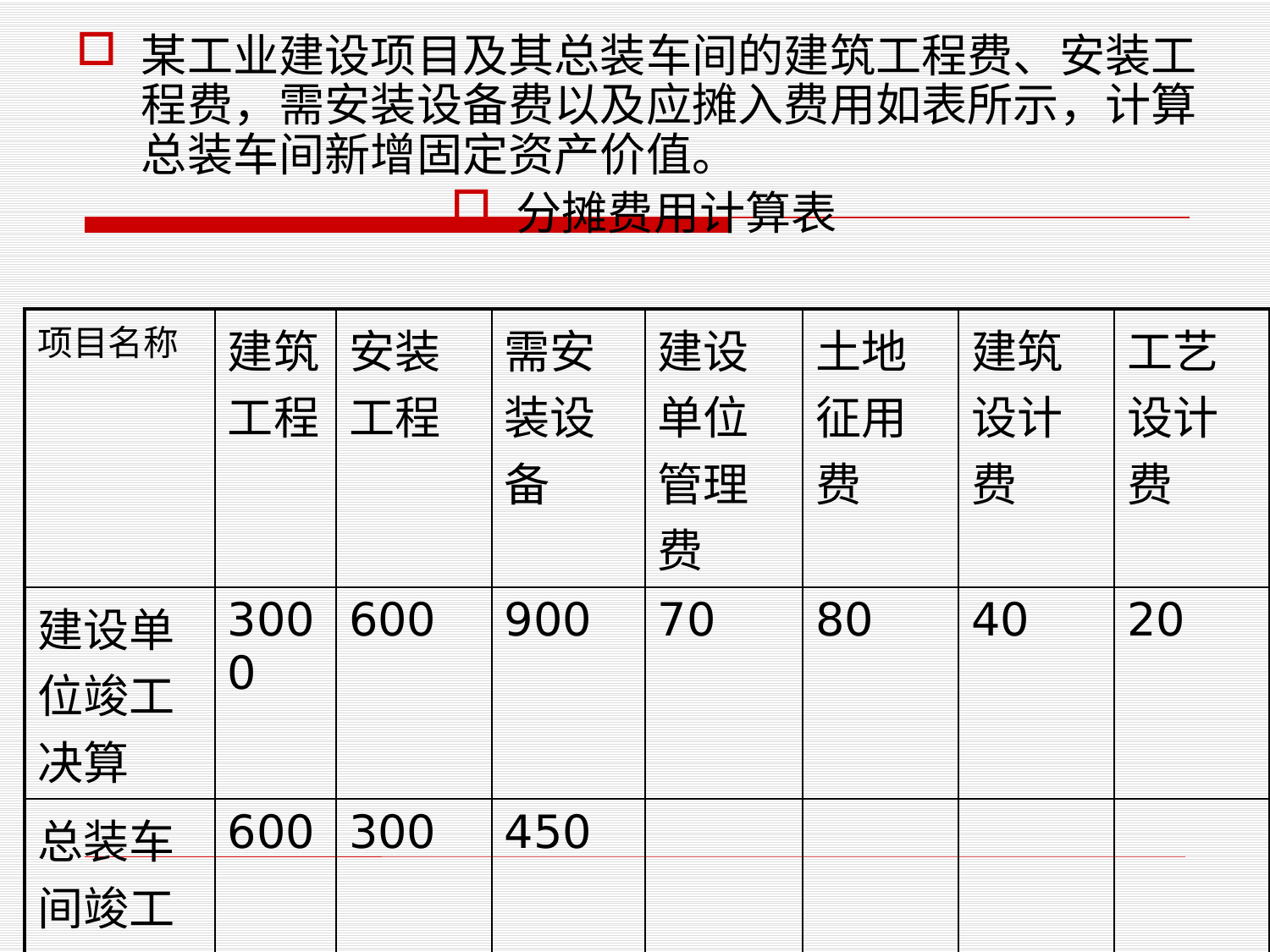

某工业建设项目及其总装车间的建筑工程费、安装工程费，需安装设备费以及应摊入费用如表所示，计算总装车间新增固定资产价值。
分摊费用计算表

| 项目名称 | 建筑工程 | 安装工程 | 需安装设备 | 建设单位管理费 | 土地征用费 | 建筑设计费 | 工艺设计费 |
| --- | --- | --- | --- | --- | --- | --- | --- |
| 建设单位竣工决算 | 3000 | 600 | 900 | 70 | 80 | 40 | 20 |
| 总装车间竣工决算 | 600 | 300 | 450 |  |  |  |  |